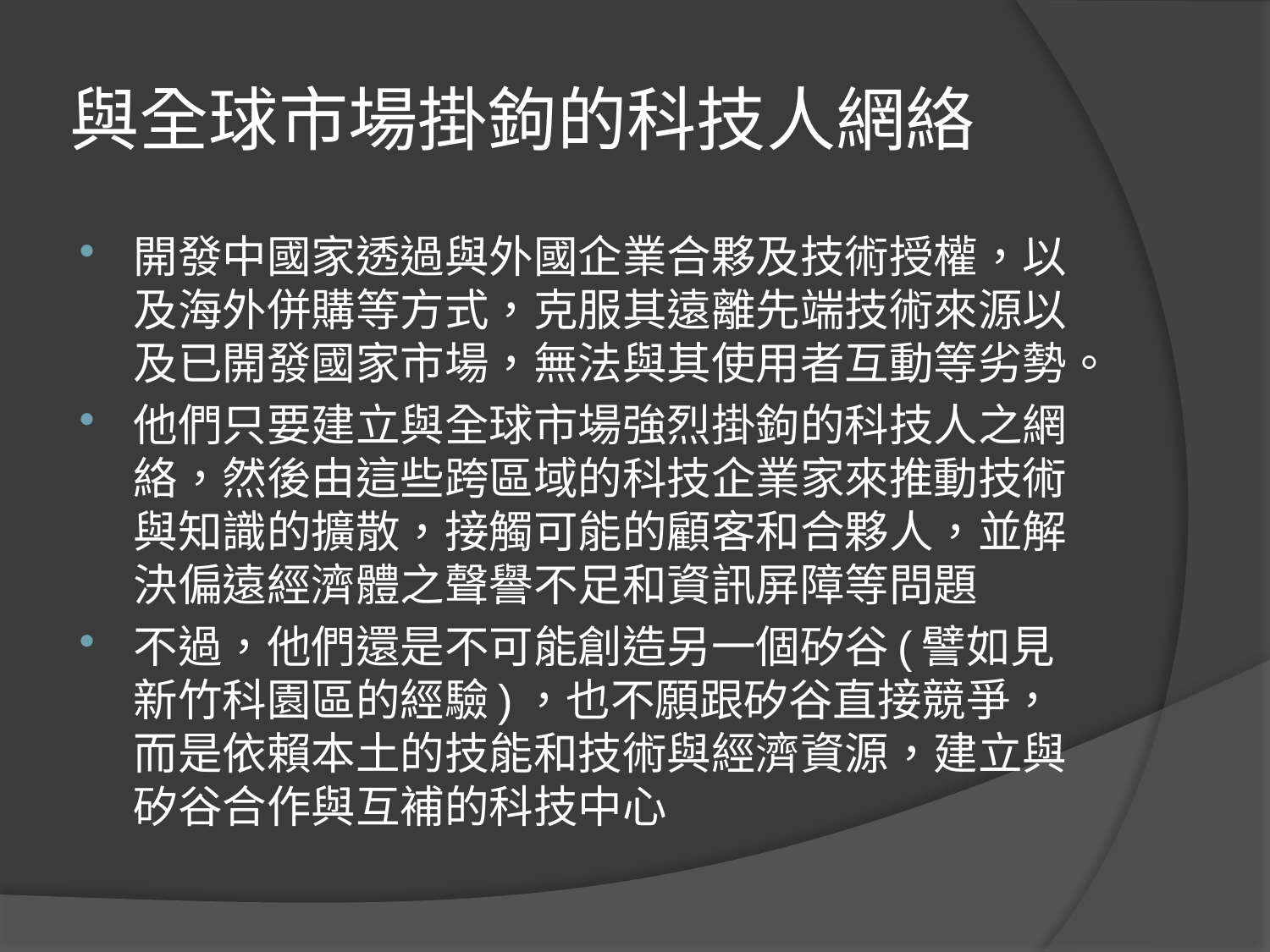

# 與全球市場掛鉤的科技人網絡
開發中國家透過與外國企業合夥及技術授權，以及海外併購等方式，克服其遠離先端技術來源以及已開發國家市場，無法與其使用者互動等劣勢。
他們只要建立與全球市場強烈掛鉤的科技人之網絡，然後由這些跨區域的科技企業家來推動技術與知識的擴散，接觸可能的顧客和合夥人，並解決偏遠經濟體之聲譽不足和資訊屏障等問題
不過，他們還是不可能創造另一個矽谷(譬如見新竹科園區的經驗)，也不願跟矽谷直接競爭，而是依賴本土的技能和技術與經濟資源，建立與矽谷合作與互補的科技中心